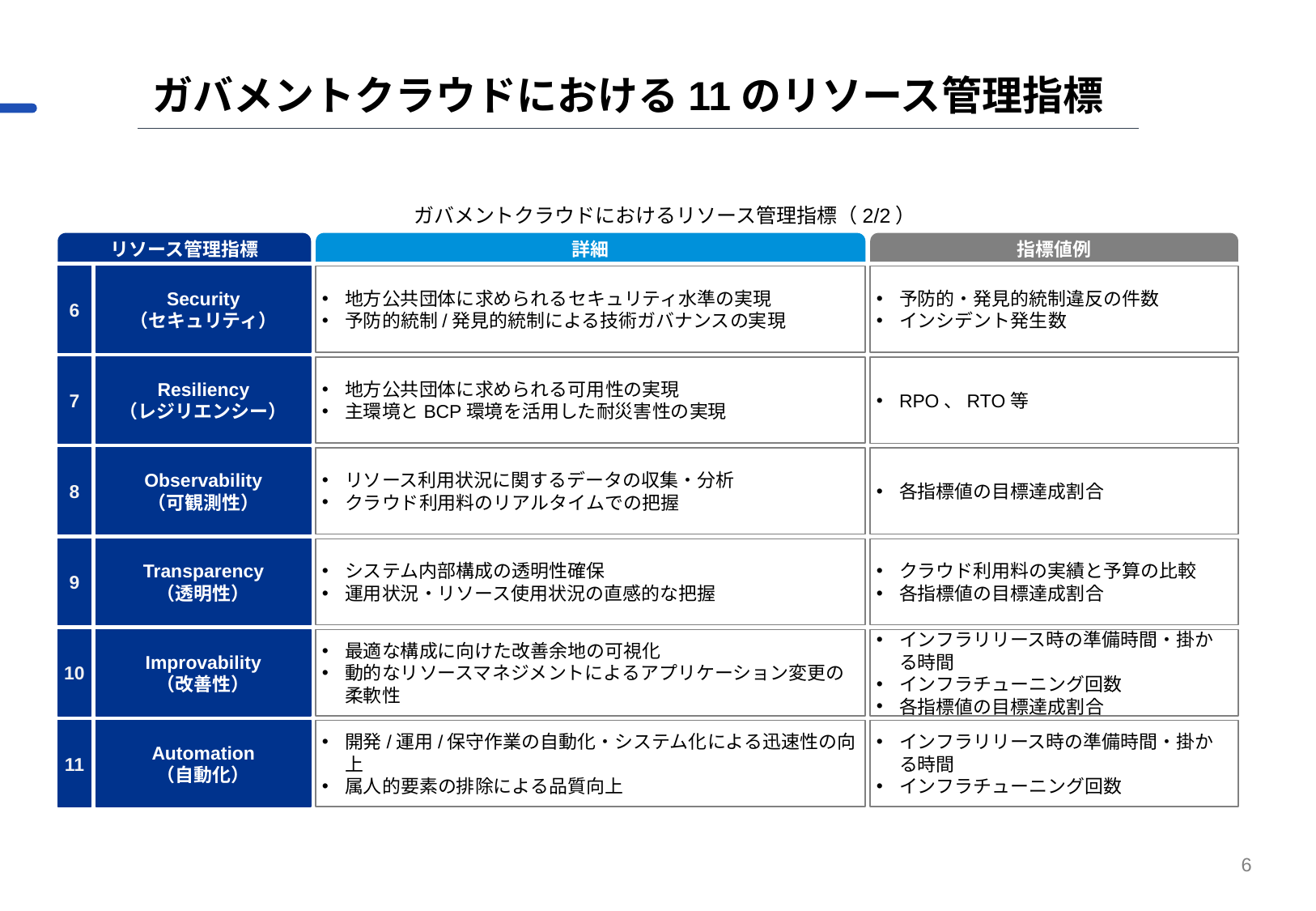

ガバメントクラウドにおける11のリソース管理指標
ガバメントクラウドにおけるリソース管理指標（2/2）
リソース管理指標
詳細
指標値例
6
Security
（セキュリティ）
地方公共団体に求められるセキュリティ水準の実現
予防的統制/発見的統制による技術ガバナンスの実現
予防的・発見的統制違反の件数
インシデント発生数
7
Resiliency
（レジリエンシー）
地方公共団体に求められる可用性の実現
主環境とBCP環境を活用した耐災害性の実現
RPO、RTO等
8
Observability
（可観測性）
リソース利用状況に関するデータの収集・分析
クラウド利用料のリアルタイムでの把握
各指標値の目標達成割合
9
Transparency
（透明性）
システム内部構成の透明性確保
運用状況・リソース使用状況の直感的な把握
クラウド利用料の実績と予算の比較
各指標値の目標達成割合
10
Improvability
（改善性）
最適な構成に向けた改善余地の可視化
動的なリソースマネジメントによるアプリケーション変更の柔軟性
インフラリリース時の準備時間・掛かる時間
インフラチューニング回数
各指標値の目標達成割合
11
Automation
（自動化）
開発/運用/保守作業の自動化・システム化による迅速性の向上
属人的要素の排除による品質向上
インフラリリース時の準備時間・掛かる時間
インフラチューニング回数
6